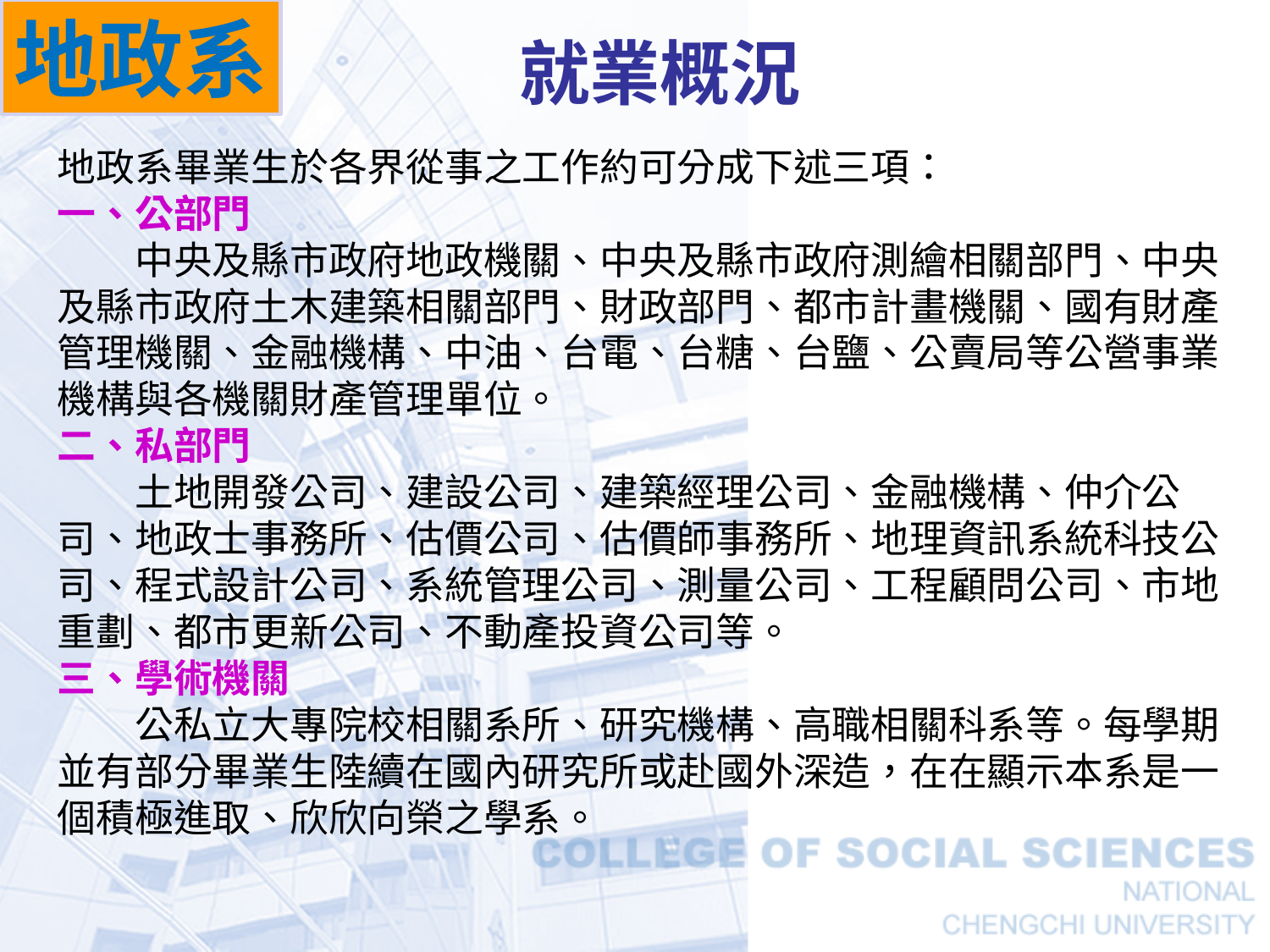

地政系
# 就業概況
地政系畢業生於各界從事之工作約可分成下述三項：
一、公部門
　　中央及縣市政府地政機關、中央及縣市政府測繪相關部門、中央及縣市政府土木建築相關部門、財政部門、都市計畫機關、國有財產管理機關、金融機構、中油、台電、台糖、台鹽、公賣局等公營事業機構與各機關財產管理單位。
二、私部門
　　土地開發公司、建設公司、建築經理公司、金融機構、仲介公司、地政士事務所、估價公司、估價師事務所、地理資訊系統科技公司、程式設計公司、系統管理公司、測量公司、工程顧問公司、市地重劃、都市更新公司、不動產投資公司等。
三、學術機關
　　公私立大專院校相關系所、研究機構、高職相關科系等。每學期並有部分畢業生陸續在國內研究所或赴國外深造，在在顯示本系是一個積極進取、欣欣向榮之學系。